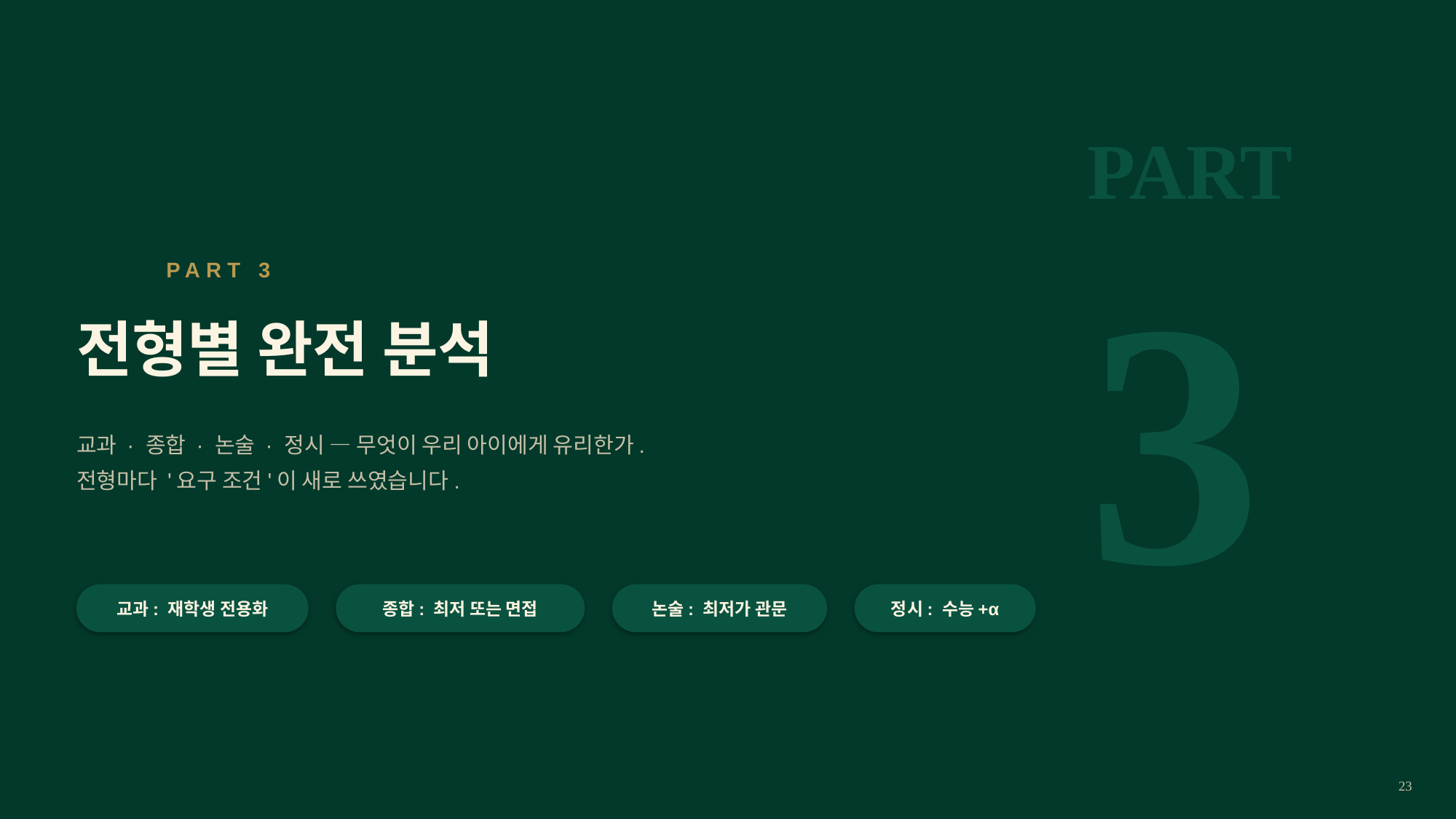

PART
3
PART 3
전형별 완전 분석
교과 · 종합 · 논술 · 정시 — 무엇이 우리 아이에게 유리한가.
전형마다 '요구 조건'이 새로 쓰였습니다.
교과: 재학생 전용화
종합: 최저 또는 면접
논술: 최저가 관문
정시: 수능+α
23